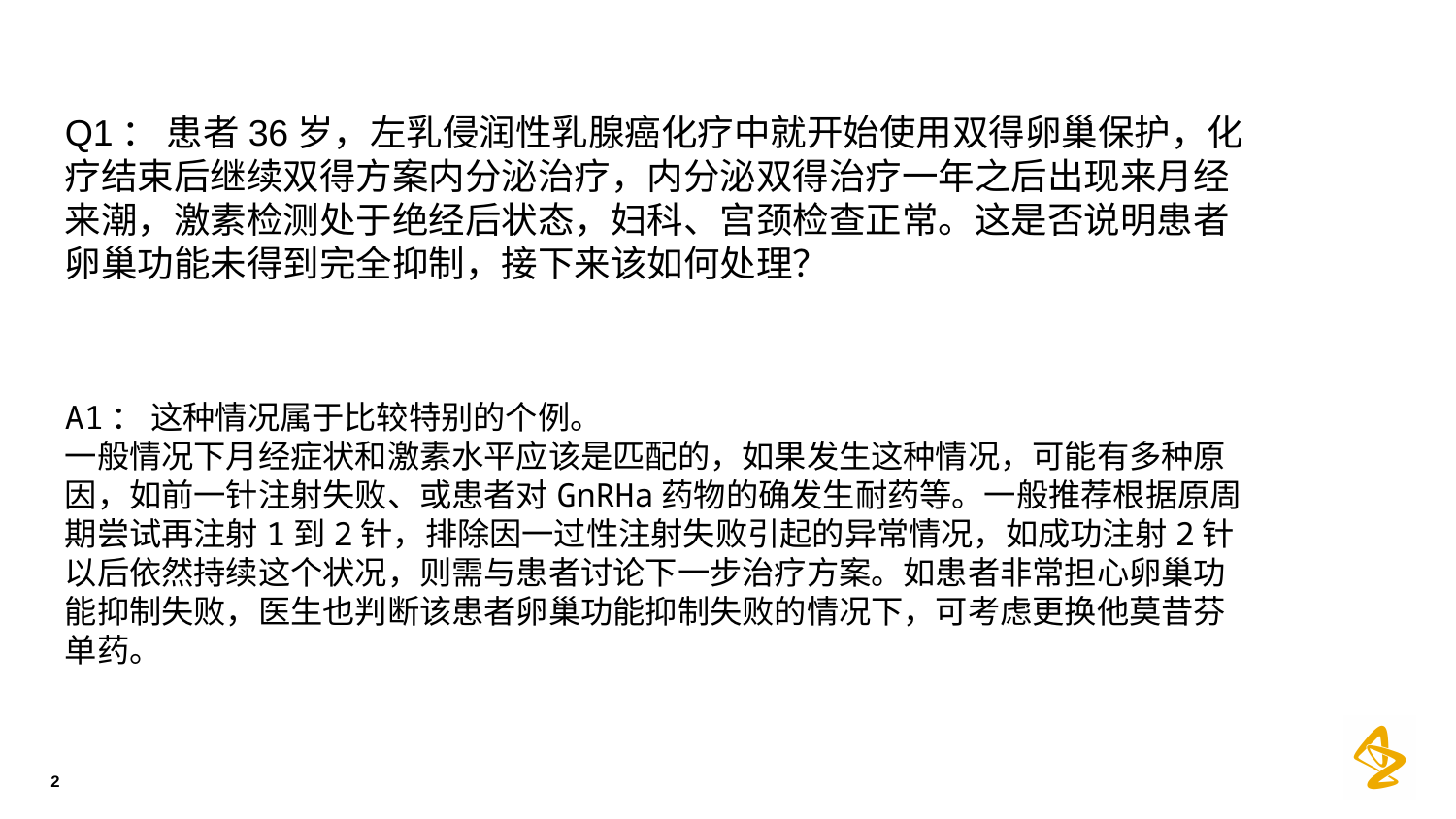

Q1： 患者36岁，左乳侵润性乳腺癌化疗中就开始使用双得卵巢保护，化疗结束后继续双得方案内分泌治疗，内分泌双得治疗一年之后出现来月经来潮，激素检测处于绝经后状态，妇科、宫颈检查正常。这是否说明患者卵巢功能未得到完全抑制，接下来该如何处理？
A1： 这种情况属于比较特别的个例。
一般情况下月经症状和激素水平应该是匹配的，如果发生这种情况，可能有多种原因，如前一针注射失败、或患者对GnRHa药物的确发生耐药等。一般推荐根据原周期尝试再注射1到2针，排除因一过性注射失败引起的异常情况，如成功注射2针以后依然持续这个状况，则需与患者讨论下一步治疗方案。如患者非常担心卵巢功能抑制失败，医生也判断该患者卵巢功能抑制失败的情况下，可考虑更换他莫昔芬单药。
2